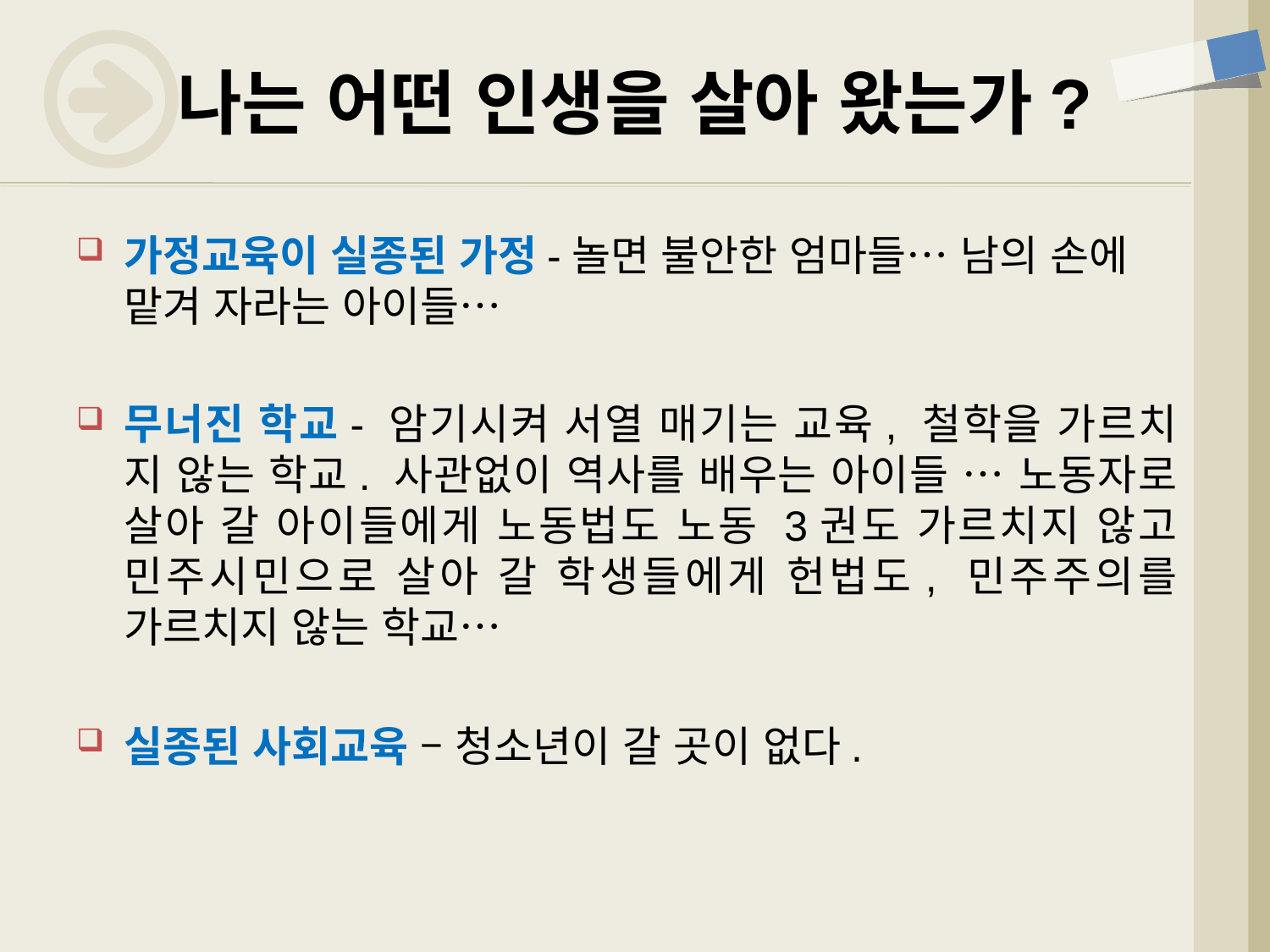

# 나는 어떤 인생을 살아 왔는가?
가정교육이 실종된 가정-놀면 불안한 엄마들… 남의 손에 맡겨 자라는 아이들…

무너진 학교- 암기시켜 서열 매기는 교육, 철학을 가르치 지 않는 학교. 사관없이 역사를 배우는 아이들 … 노동자로 살아 갈 아이들에게 노동법도 노동 3권도 가르치지 않고 민주시민으로 살아 갈 학생들에게 헌법도, 민주주의를 가르치지 않는 학교…

실종된 사회교육 – 청소년이 갈 곳이 없다.